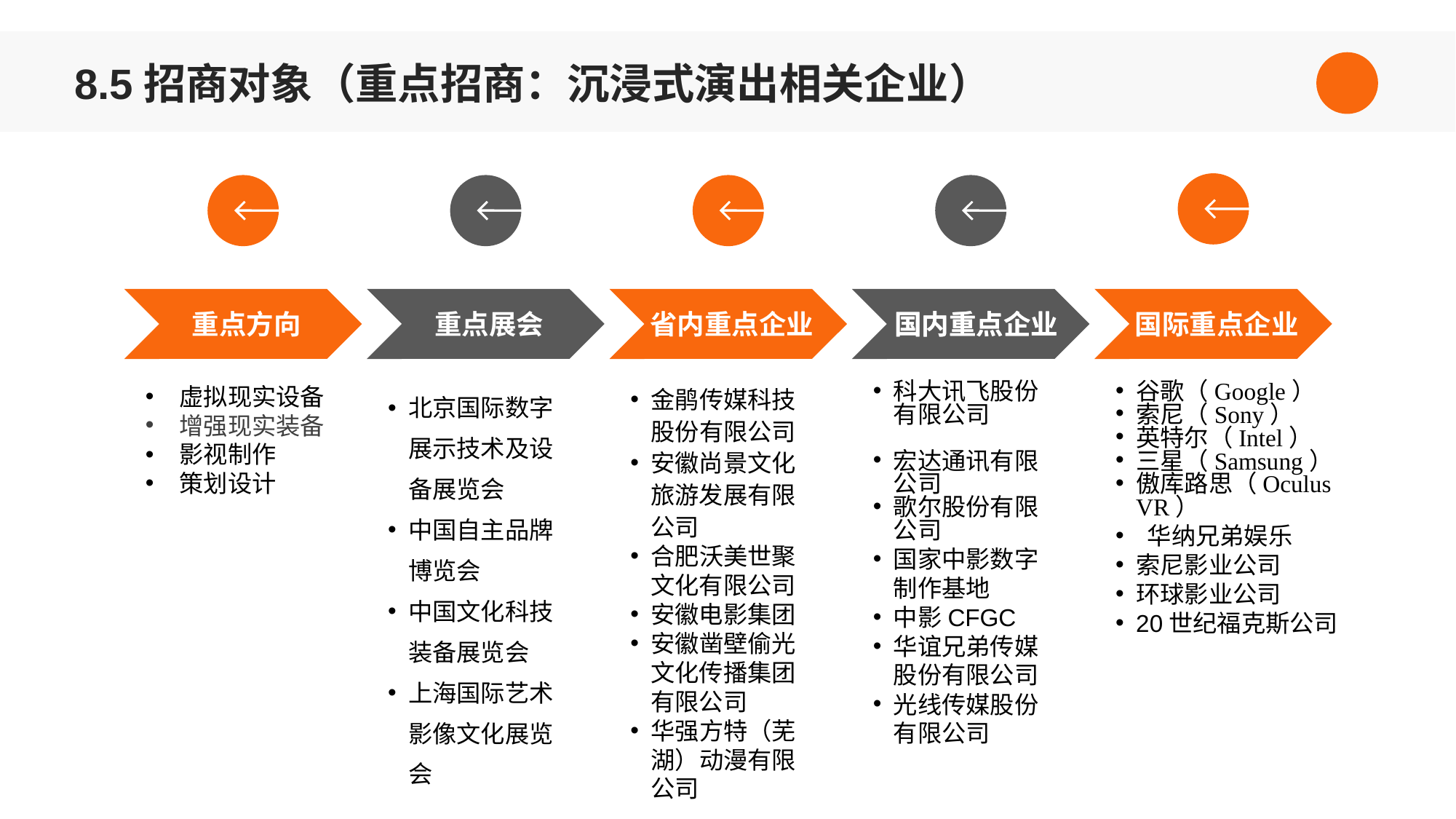

8.5招商对象（重点招商：沉浸式演出相关企业）

重点方向
重点展会
省内重点企业
国内重点企业
国内重点企业
国际重点企业
虚拟现实设备
增强现实装备
影视制作
策划设计

北京国际数字展示技术及设备展览会
中国自主品牌博览会
中国文化科技装备展览会
上海国际艺术影像文化展览会

金鹃传媒科技股份有限公司
安徽尚景文化旅游发展有限公司
合肥沃美世聚文化有限公司
安徽电影集团
安徽凿壁偷光文化传播集团有限公司
华强方特（芜湖）动漫有限公司

科大讯飞股份有限公司
宏达通讯有限公司
歌尔股份有限公司
国家中影数字制作基地
中影CFGC
华谊兄弟传媒股份有限公司
光线传媒股份有限公司

谷歌（Google）
索尼（Sony）
英特尔（Intel）
三星（Samsung）
傲库路思（Oculus VR）
 华纳兄弟娱乐
索尼影业公司
环球影业公司
20世纪福克斯公司